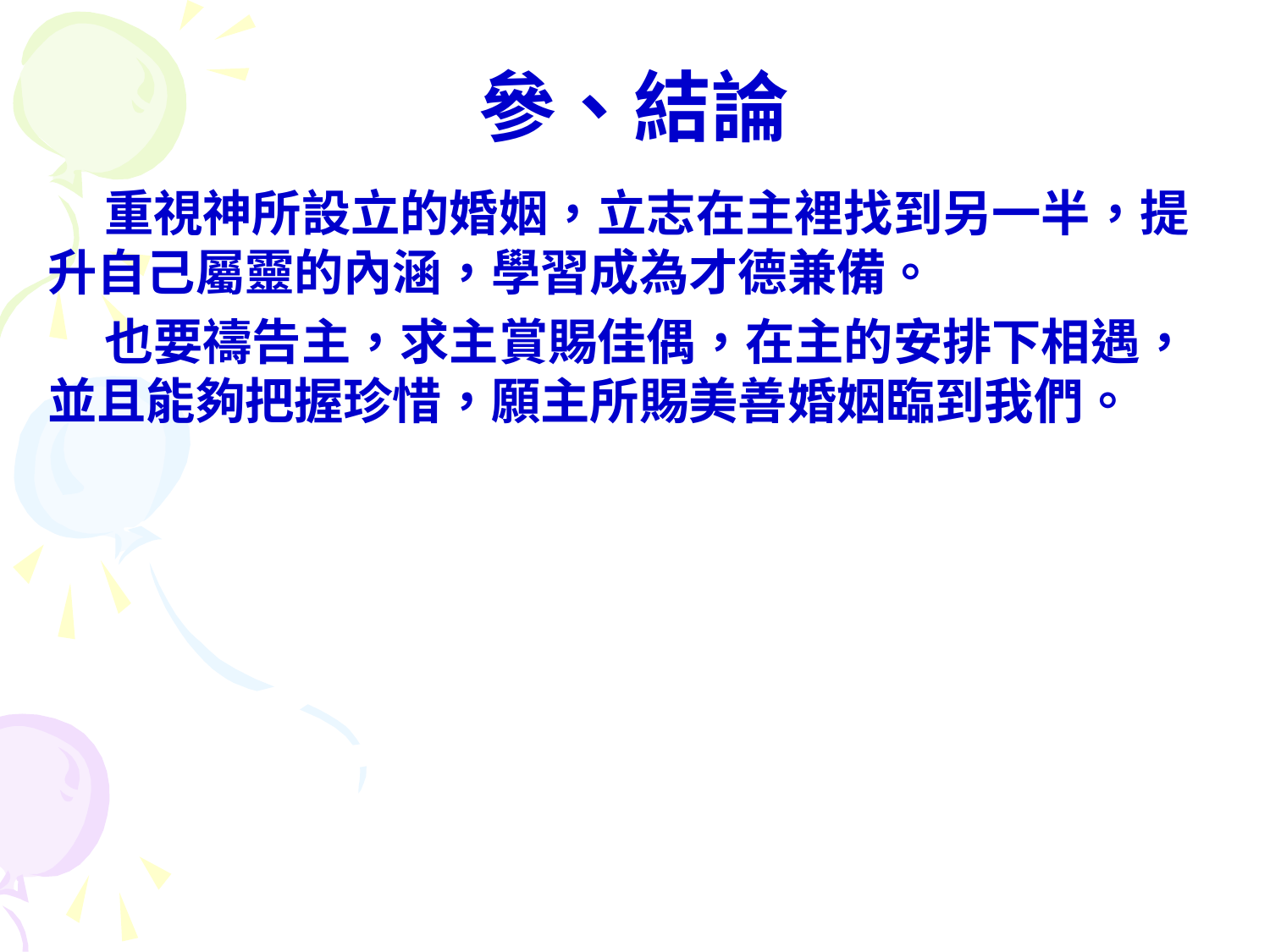

# 參、結論
    重視神所設立的婚姻，立志在主裡找到另一半，提升自己屬靈的內涵，學習成為才德兼備。
    也要禱告主，求主賞賜佳偶，在主的安排下相遇，並且能夠把握珍惜，願主所賜美善婚姻臨到我們。